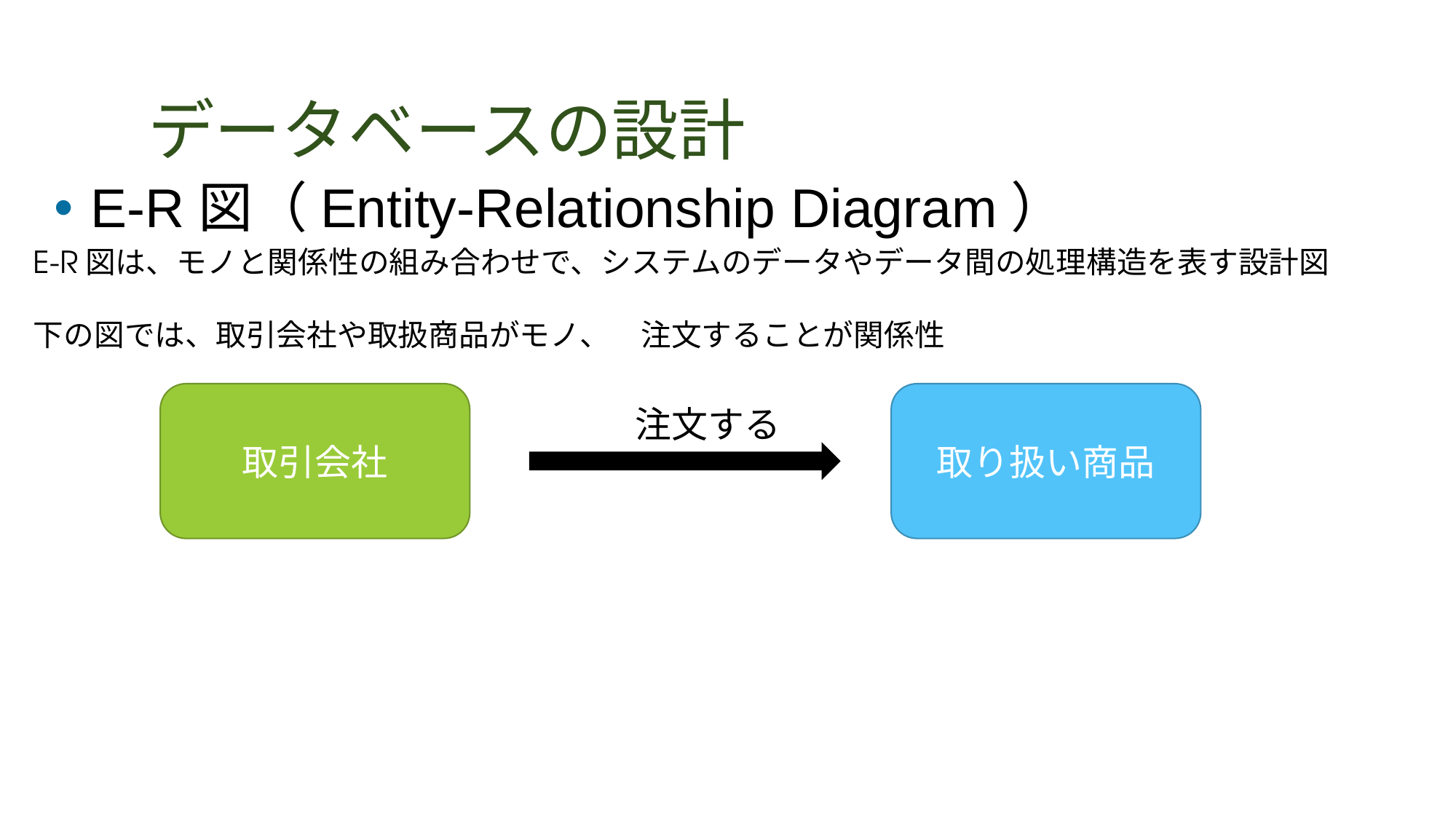

# データベースの設計
E-R図（Entity-Relationship Diagram）
E-R図は、モノと関係性の組み合わせで、システムのデータやデータ間の処理構造を表す設計図

下の図では、取引会社や取扱商品がモノ、　注文することが関係性
取引会社
取り扱い商品
注文する